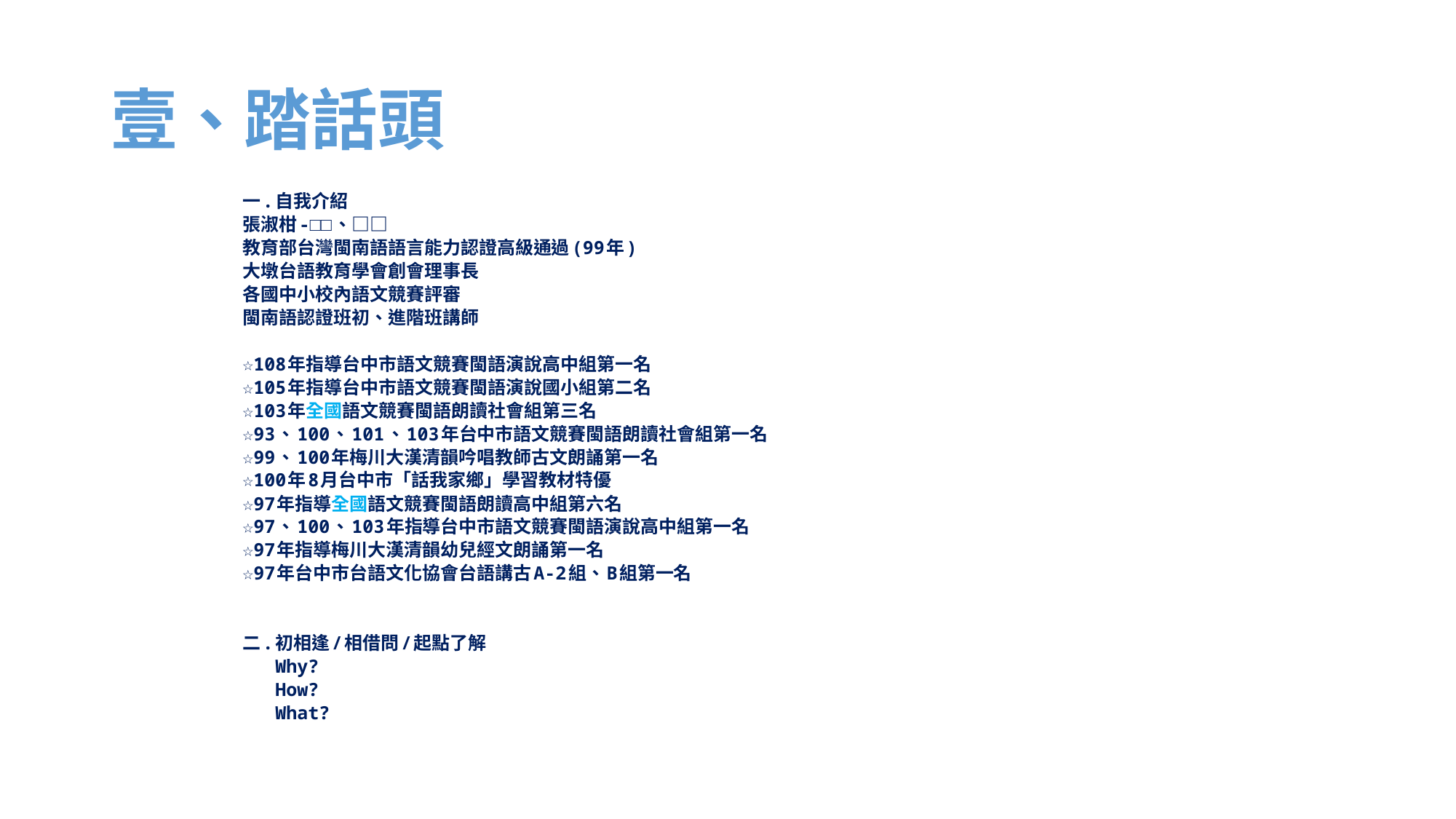

# 壹、踏話頭
一.自我介紹
張淑柑-□□、□□
教育部台灣閩南語語言能力認證高級通過(99年)
大墩台語教育學會創會理事長
各國中小校內語文競賽評審
閩南語認證班初、進階班講師

☆108年指導台中市語文競賽閩語演說高中組第一名
☆105年指導台中市語文競賽閩語演說國小組第二名
☆103年全國語文競賽閩語朗讀社會組第三名
☆93、100、101、103年台中市語文競賽閩語朗讀社會組第一名
☆99、100年梅川大漢清韻吟唱教師古文朗誦第一名
☆100年8月台中市「話我家鄉」學習教材特優
☆97年指導全國語文競賽閩語朗讀高中組第六名
☆97、100、103年指導台中市語文競賽閩語演說高中組第一名
☆97年指導梅川大漢清韻幼兒經文朗誦第一名
☆97年台中市台語文化協會台語講古A-2組、B組第一名

二.初相逢/相借問/起點了解
   Why?
   How?
   What?